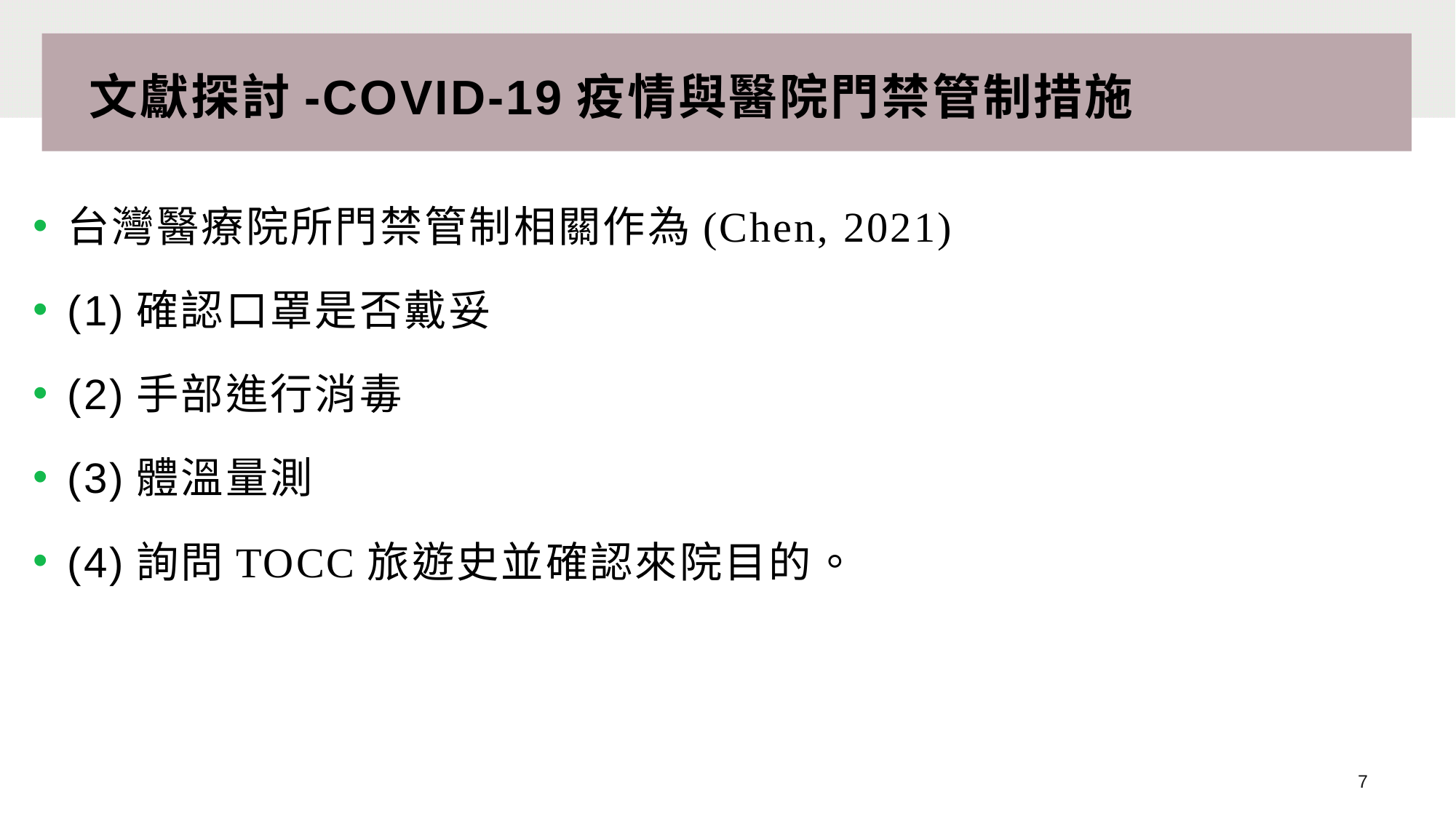

# 文獻探討-COVID-19疫情與醫院門禁管制措施
台灣醫療院所門禁管制相關作為(Chen, 2021)
(1)確認口罩是否戴妥
(2)手部進行消毒
(3)體溫量測
(4)詢問TOCC旅遊史並確認來院目的。
7